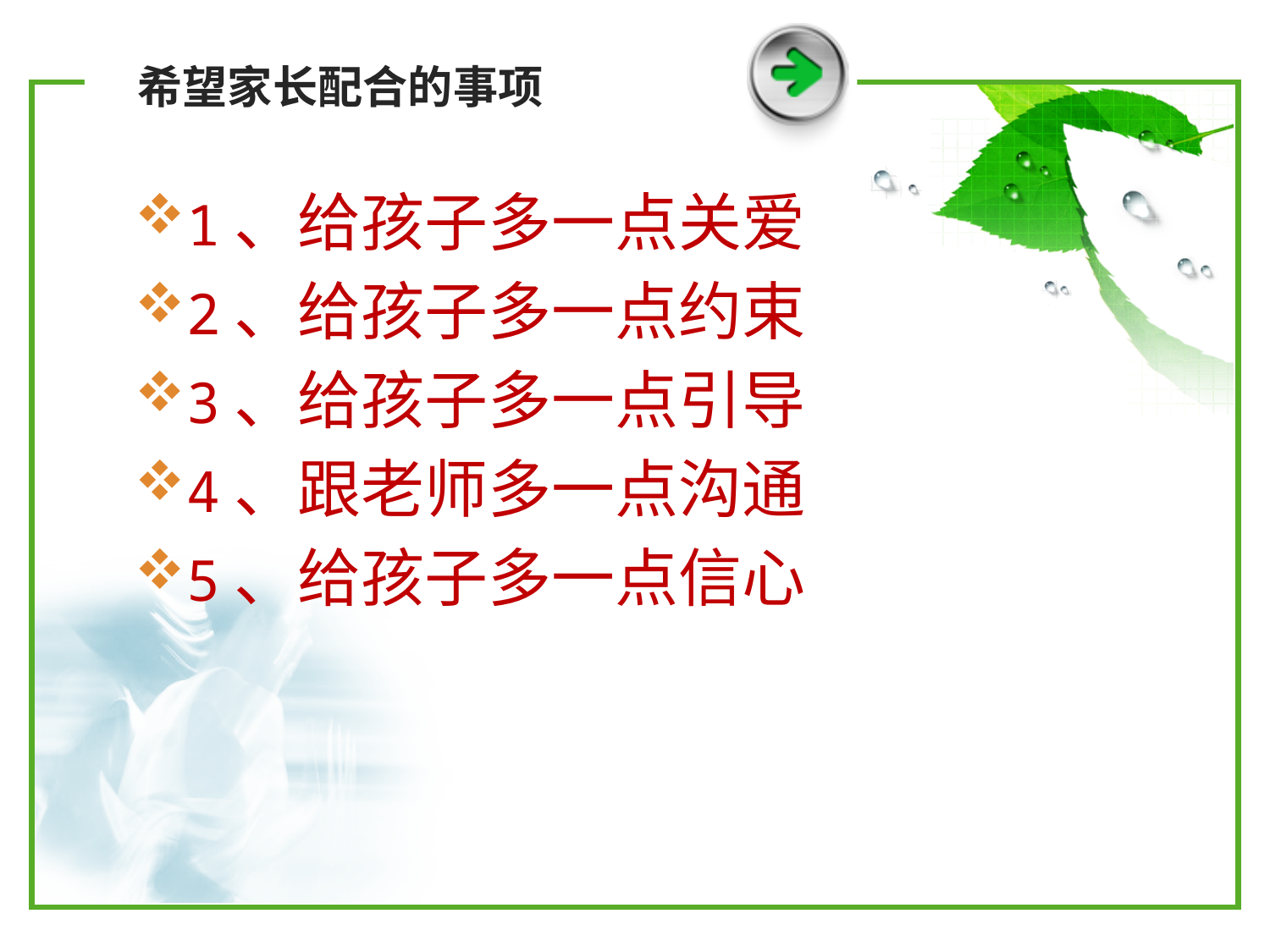

# 希望家长配合的事项

1、给孩子多一点关爱
2、给孩子多一点约束
3、给孩子多一点引导
4、跟老师多一点沟通
5、给孩子多一点信心